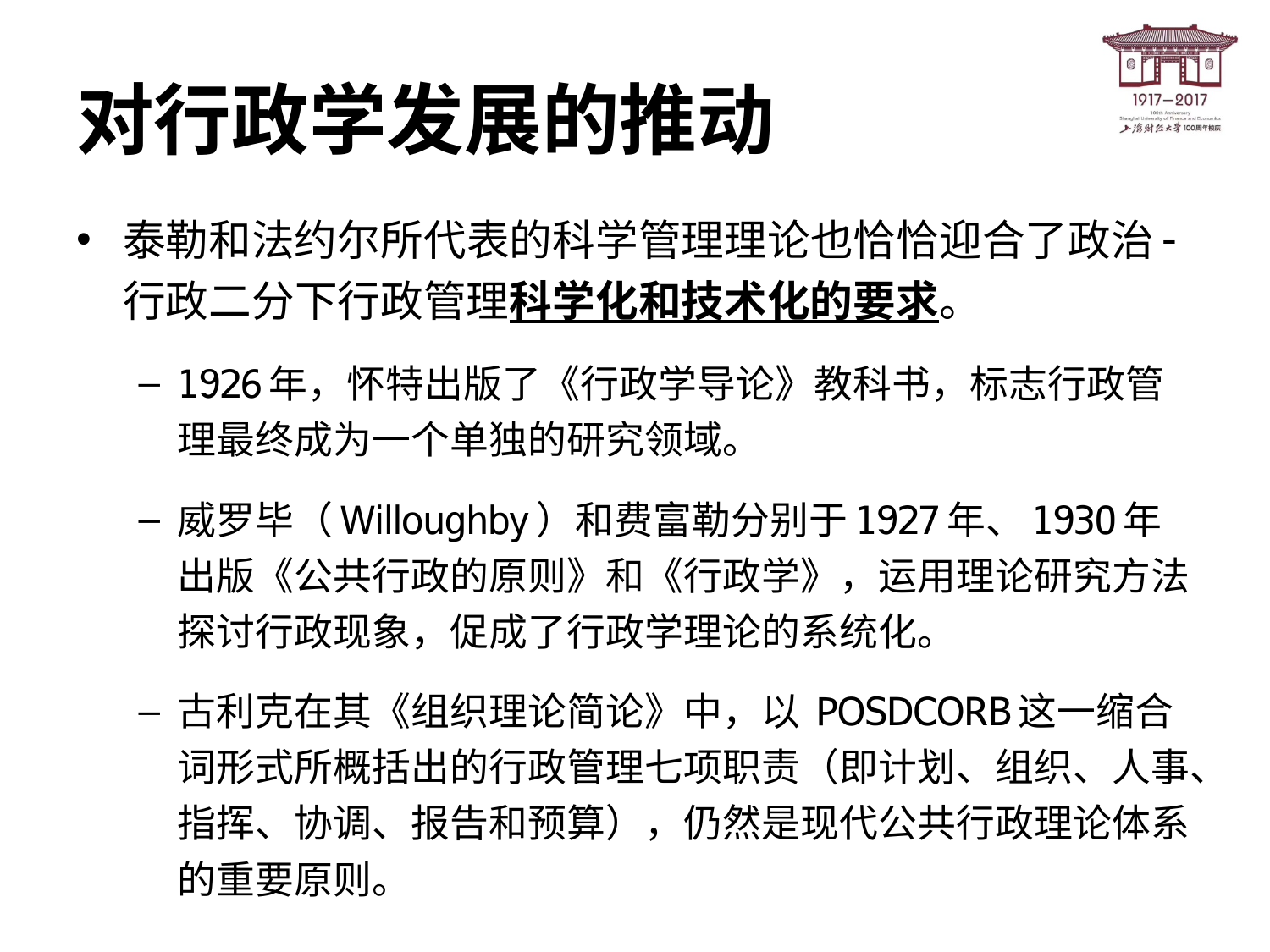

# 对行政学发展的推动
泰勒和法约尔所代表的科学管理理论也恰恰迎合了政治-行政二分下行政管理科学化和技术化的要求。
1926年，怀特出版了《行政学导论》教科书，标志行政管理最终成为一个单独的研究领域。
威罗毕（Willoughby）和费富勒分别于1927年、1930年出版《公共行政的原则》和《行政学》，运用理论研究方法探讨行政现象，促成了行政学理论的系统化。
古利克在其《组织理论简论》中，以 POSDCORB这一缩合词形式所概括出的行政管理七项职责（即计划、组织、人事、指挥、协调、报告和预算），仍然是现代公共行政理论体系的重要原则。